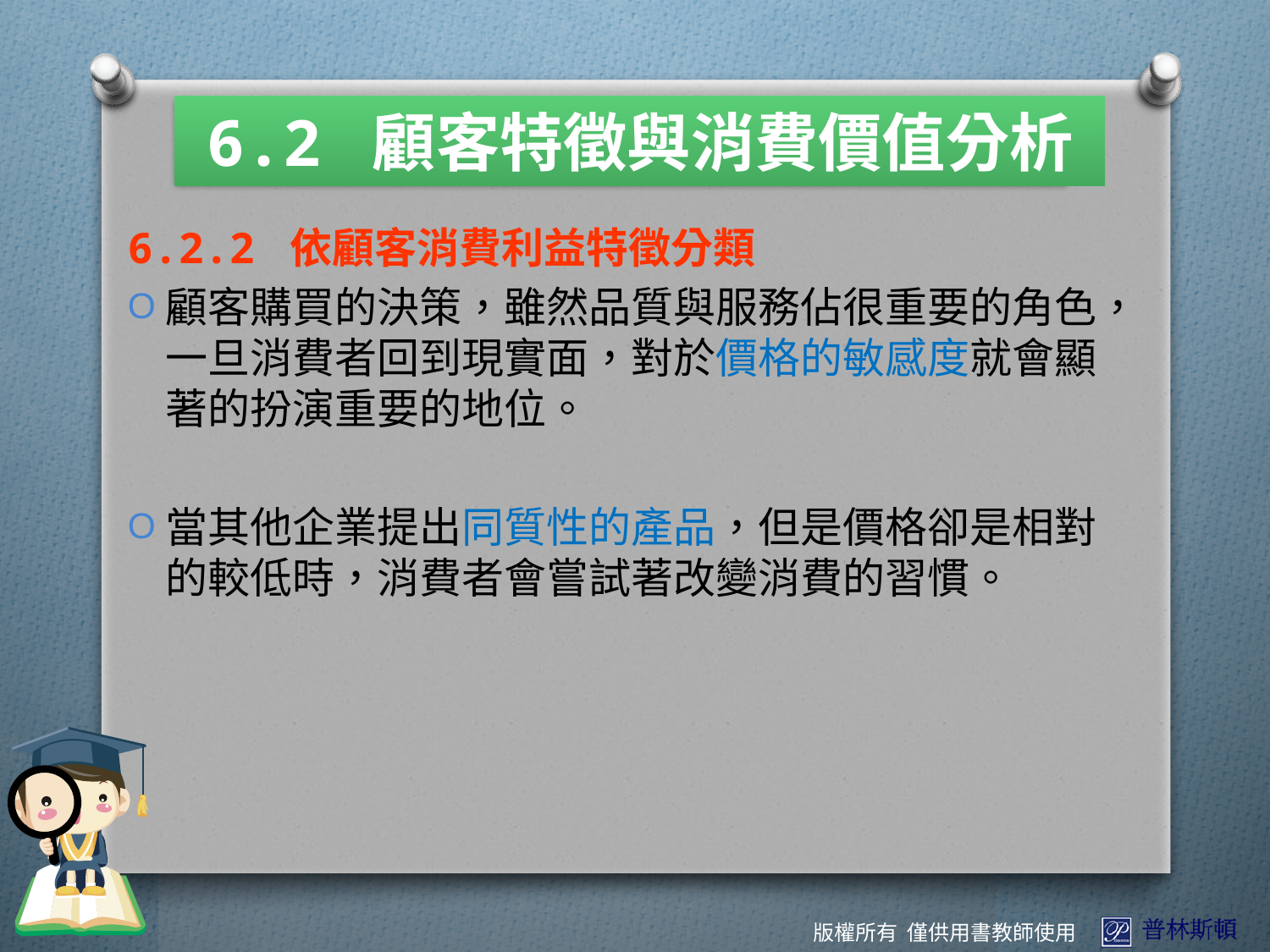

6.2 顧客特徵與消費價值分析
6.2.2 依顧客消費利益特徵分類
顧客購買的決策，雖然品質與服務佔很重要的角色，一旦消費者回到現實面，對於價格的敏感度就會顯著的扮演重要的地位。

當其他企業提出同質性的產品，但是價格卻是相對的較低時，消費者會嘗試著改變消費的習慣。